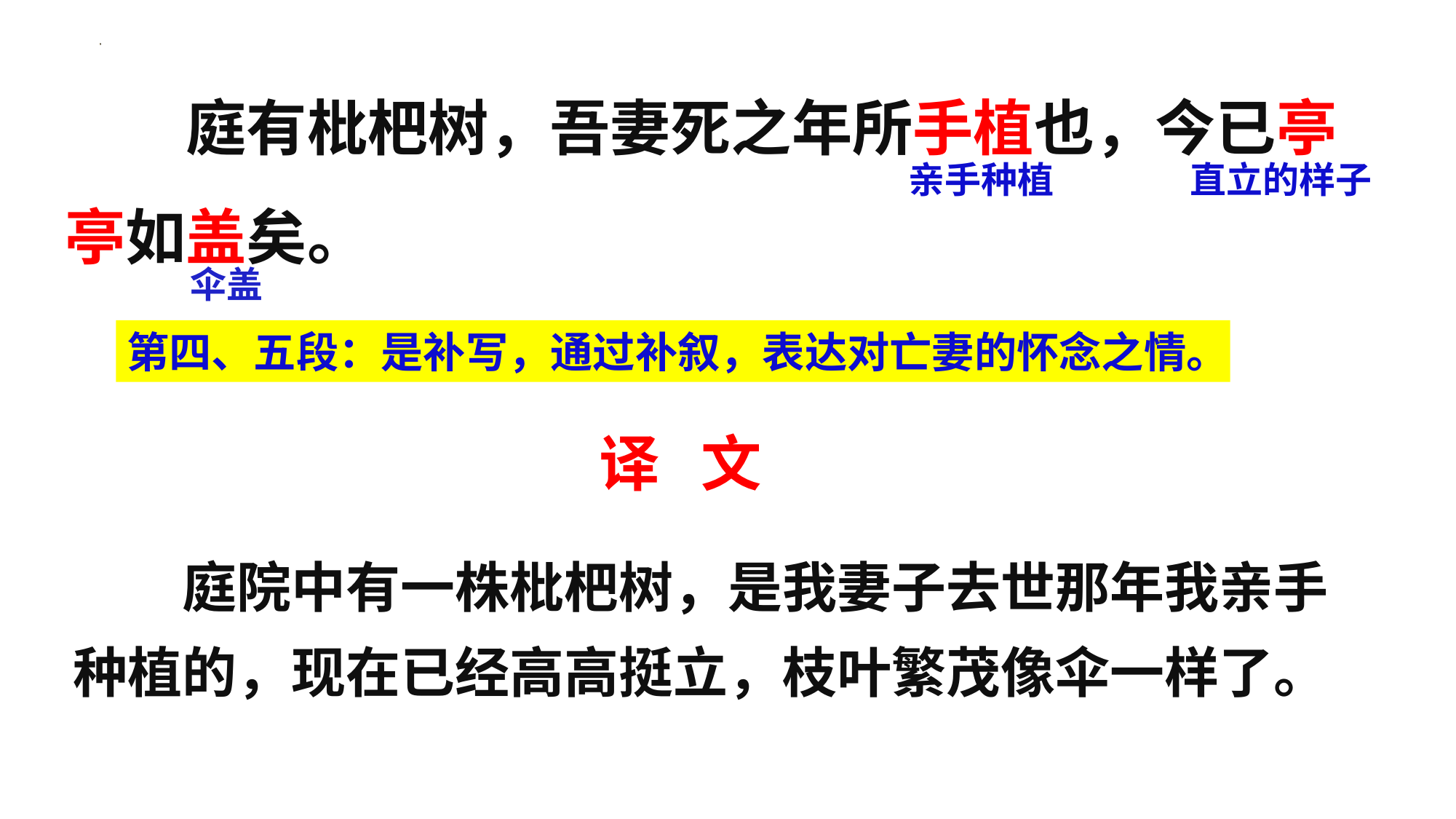

庭有枇杷树，吾妻死之年所手植也，今已亭亭如盖矣。
亲手种植
直立的样子
伞盖
第四、五段：是补写，通过补叙，表达对亡妻的怀念之情。
译   文
　　庭院中有一株枇杷树，是我妻子去世那年我亲手种植的，现在已经高高挺立，枝叶繁茂像伞一样了。